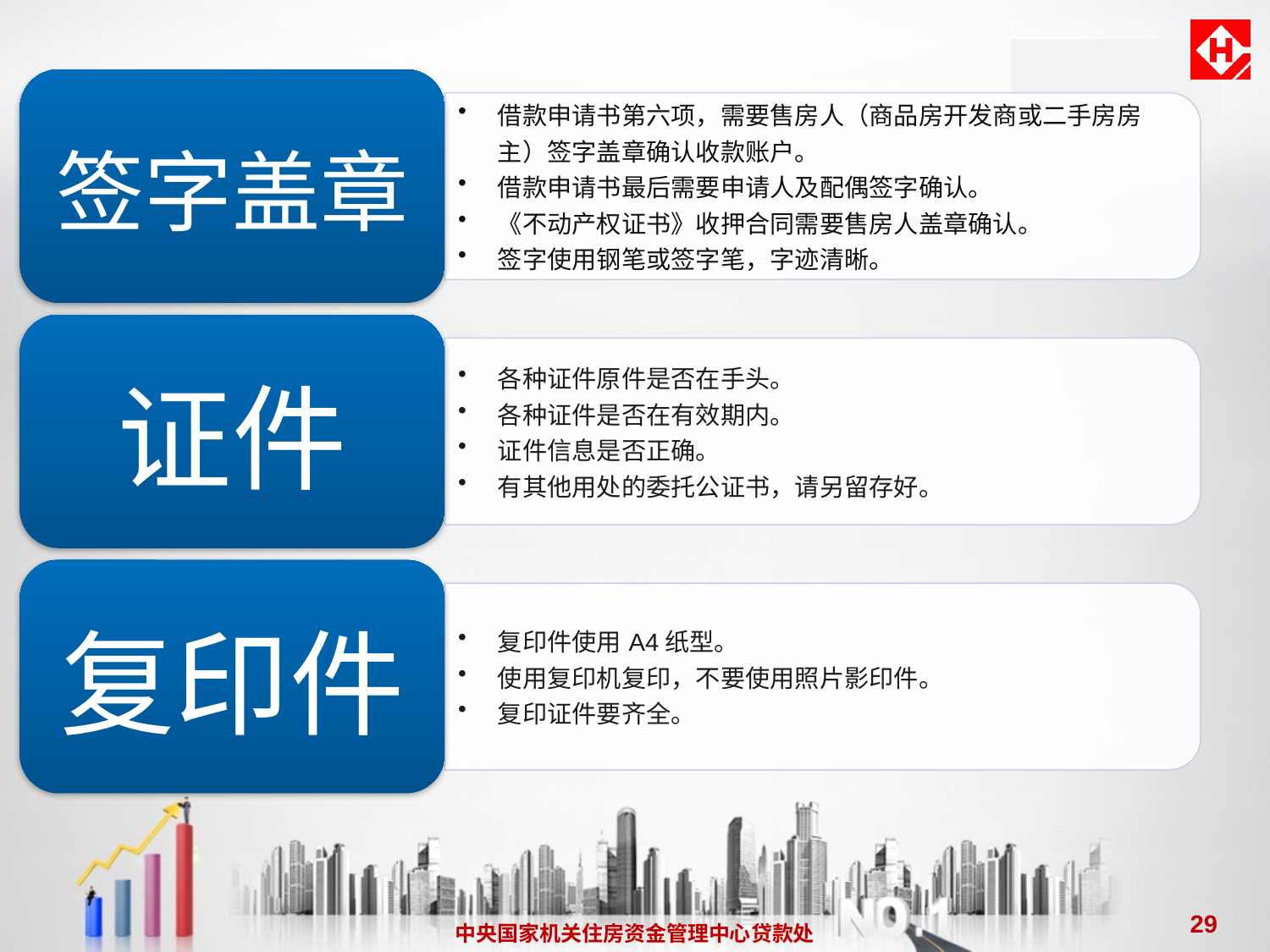

签字盖章
各种证件原件是否在手头。
复印件
借款申请书第六项，需要售房人（商品房开发商或二手房房主）签字盖章确认收款账户。
借款申请书最后需要申请人及配偶签字确认。
《不动产权证书》收押合同需要售房人盖章确认。
证件
各种证件是否在有效期内。
证件信息是否正确。
复印证件要齐全。
复印件使用A4纸型。
使用复印机复印，不要使用照片影印件。
有其他用处的委托公证书，请另留存好。
签字使用钢笔或签字笔，字迹清晰。
29
中央国家机关住房资金管理中心贷款处